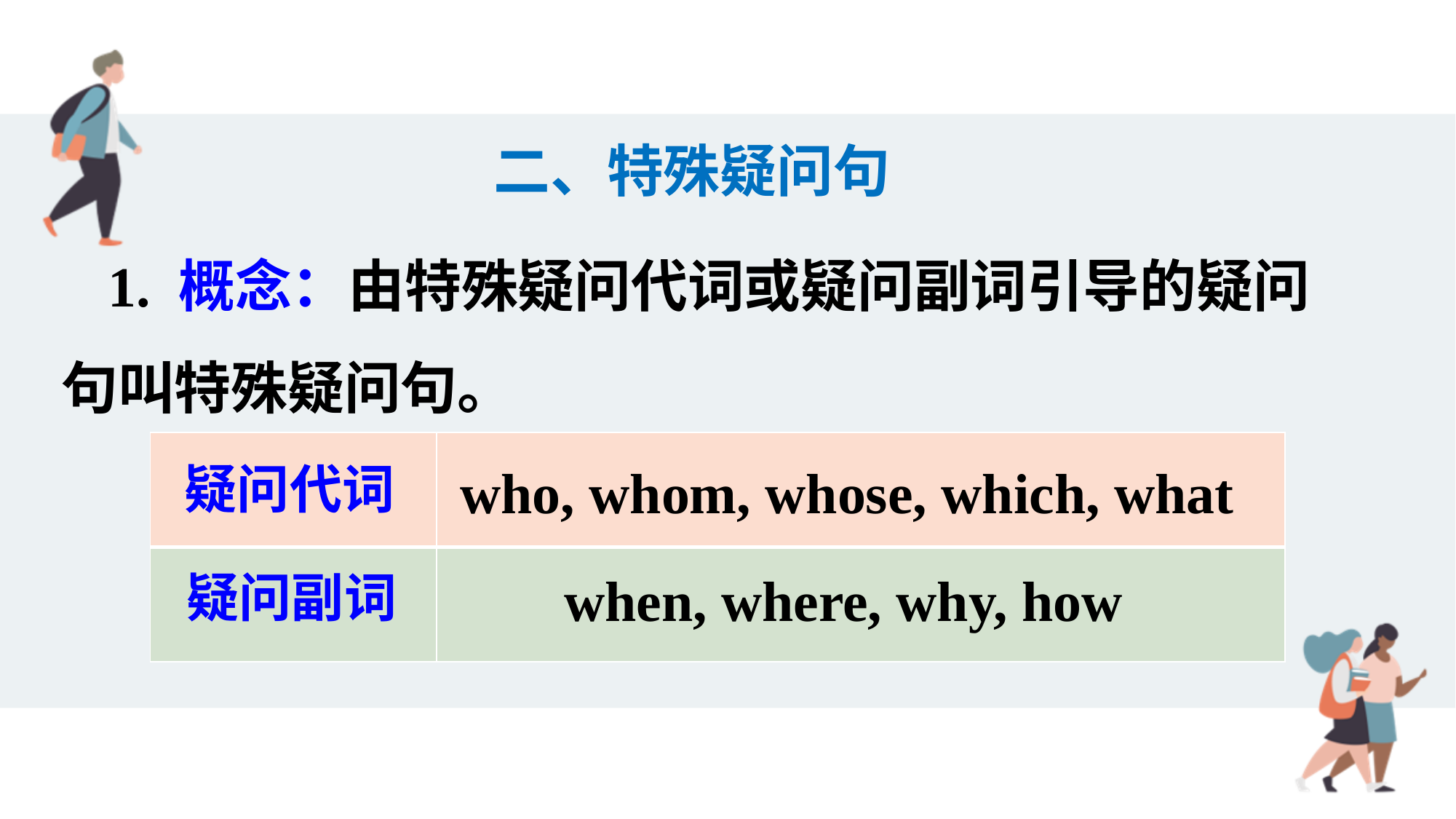

二、特殊疑问句
   1. 概念：由特殊疑问代词或疑问副词引导的疑问句叫特殊疑问句。

|  |  |
| --- | --- |
|  |  |
疑问代词
who, whom, whose, which, what
疑问副词
when, where, why, how